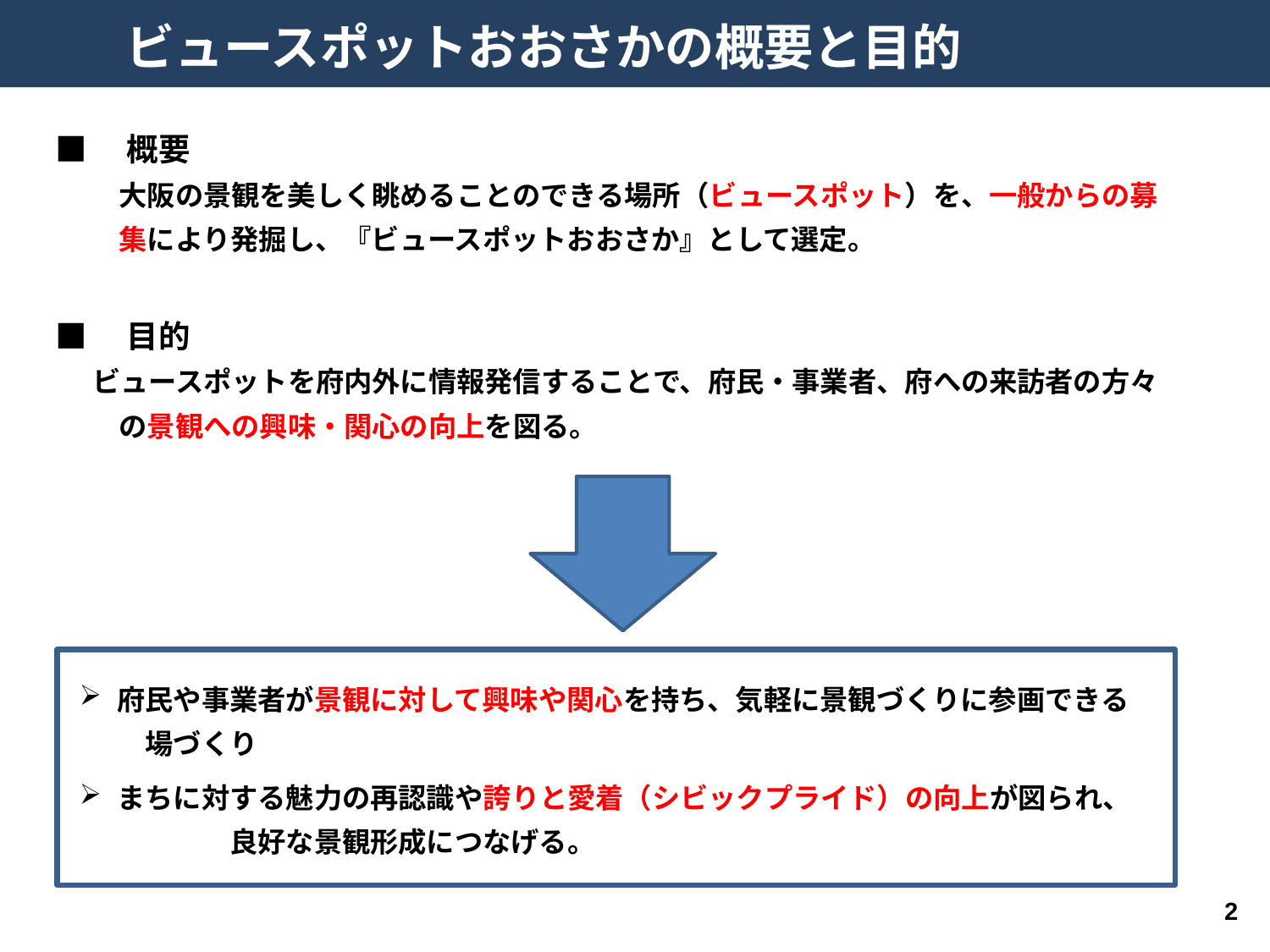

ビュースポットおおさかの概要と目的
■　概要
大阪の景観を美しく眺めることのできる場所（ビュースポット）を、一般からの募集により発掘し、『ビュースポットおおさか』として選定。

■　目的
ビュースポットを府内外に情報発信することで、府民・事業者、府への来訪者の方々の景観への興味・関心の向上を図る。

府民や事業者が景観に対して興味や関心を持ち、気軽に景観づくりに参画できる　　場づくり
まちに対する魅力の再認識や誇りと愛着（シビックプライド）の向上が図られ、　　　　　良好な景観形成につなげる。

2